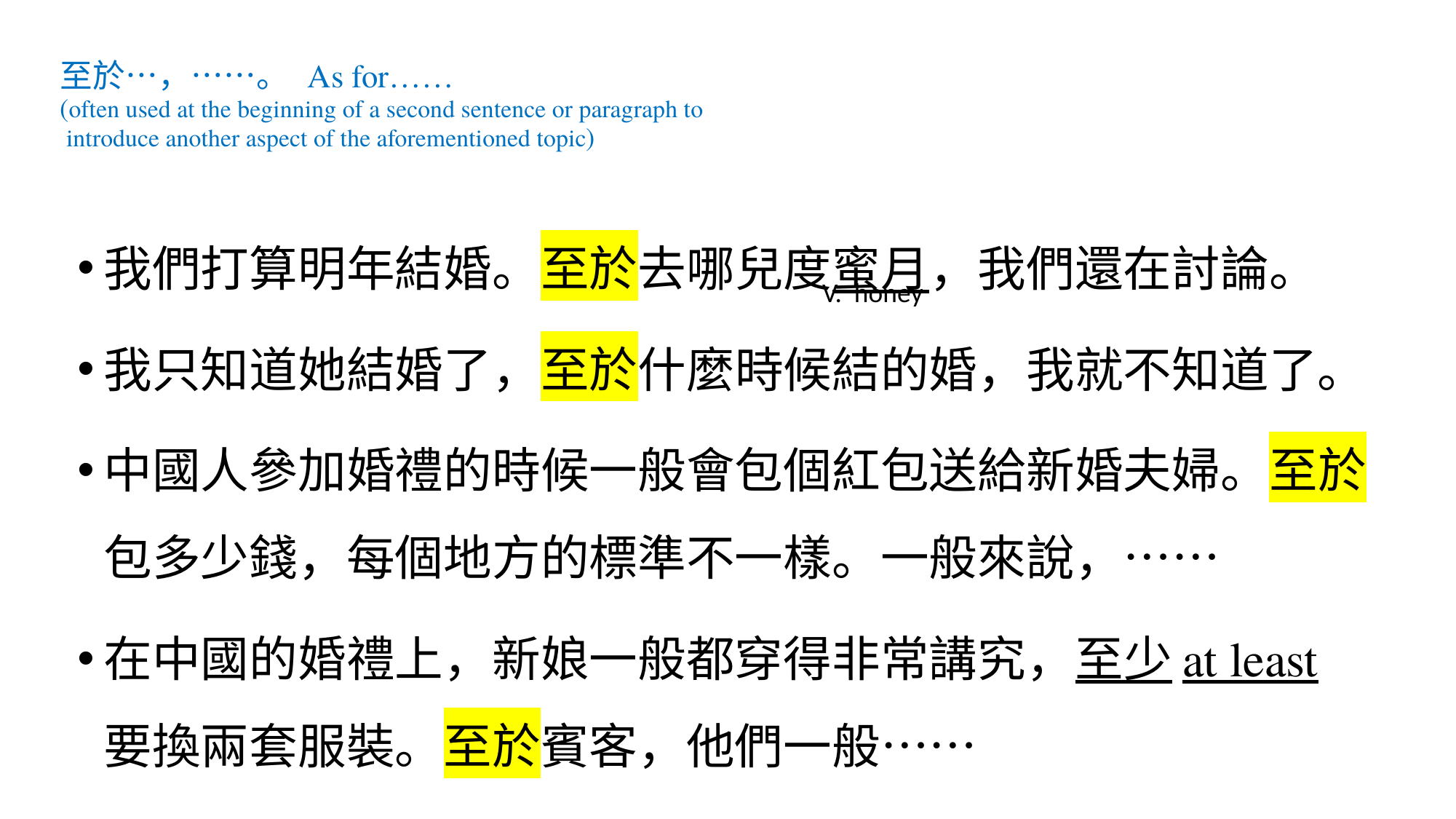

# 至於…，……。  As for…… (often used at the beginning of a second sentence or paragraph to introduce another aspect of the aforementioned topic)
我們打算明年結婚。至於去哪兒度蜜月，我們還在討論。
我只知道她結婚了，至於什麼時候結的婚，我就不知道了。
中國人參加婚禮的時候一般會包個紅包送給新婚夫婦。至於包多少錢，每個地方的標準不一樣。一般來說，……
在中國的婚禮上，新娘一般都穿得非常講究，至少at least要換兩套服裝。至於賓客，他們一般……

V.  honey